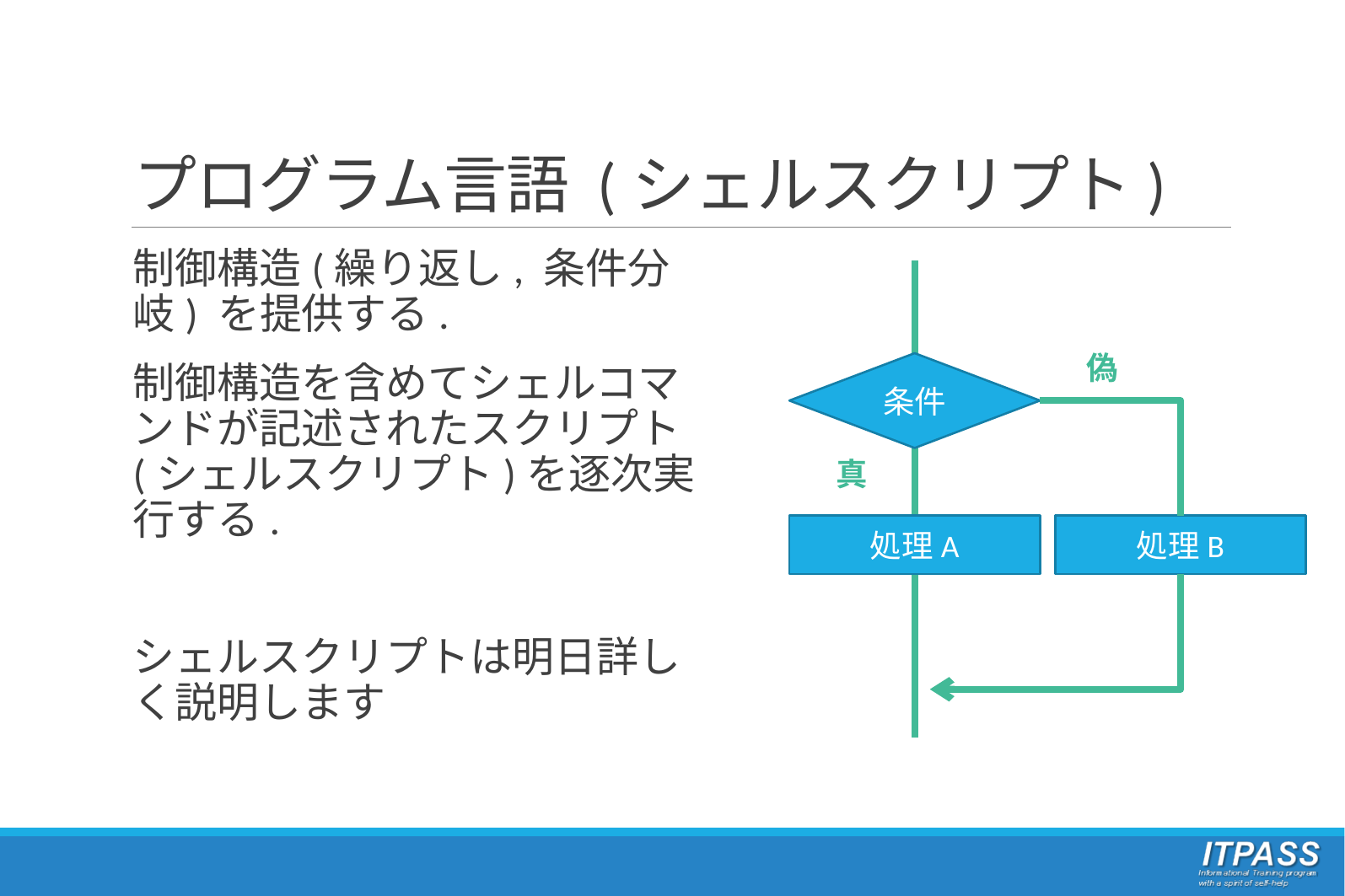

# プログラム言語 (シェルスクリプト)
制御構造(繰り返し, 条件分岐) を提供する.
制御構造を含めてシェルコマンドが記述されたスクリプト(シェルスクリプト)を逐次実行する.

シェルスクリプトは明日詳しく説明します

偽
条件
真
処理A
処理B